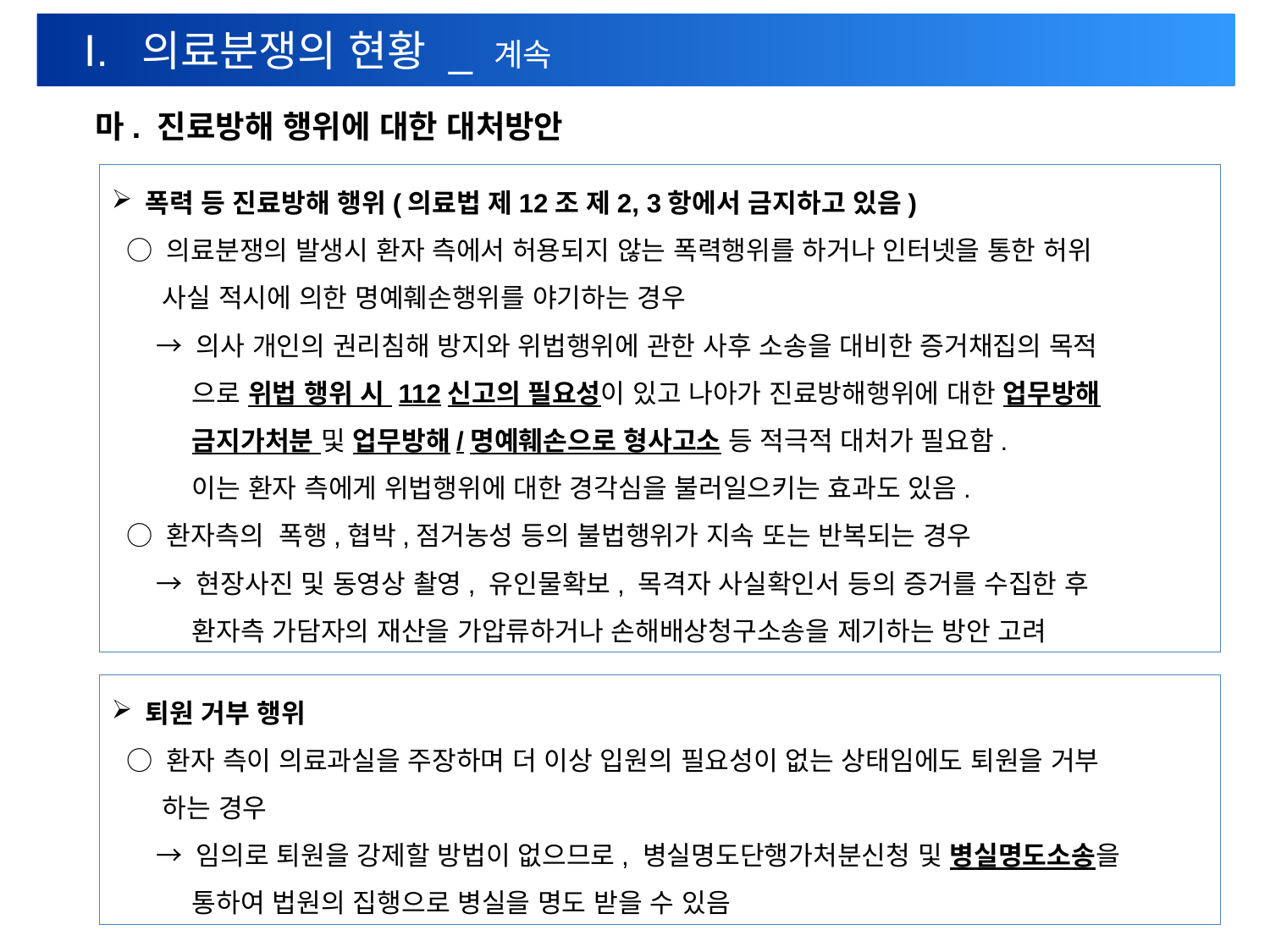

Ⅰ.  의료분쟁의 현황 _ 계속
마. 진료방해 행위에 대한 대처방안
 폭력 등 진료방해 행위(의료법 제12조 제2, 3항에서 금지하고 있음)
  ○ 의료분쟁의 발생시 환자 측에서 허용되지 않는 폭력행위를 하거나 인터넷을 통한 허위
      사실 적시에 의한 명예훼손행위를 야기하는 경우
      → 의사 개인의 권리침해 방지와 위법행위에 관한 사후 소송을 대비한 증거채집의 목적
          으로 위법 행위 시 112신고의 필요성이 있고 나아가 진료방해행위에 대한 업무방해
          금지가처분 및 업무방해/명예훼손으로 형사고소 등 적극적 대처가 필요함.
          이는 환자 측에게 위법행위에 대한 경각심을 불러일으키는 효과도 있음.
  ○ 환자측의  폭행,협박,점거농성 등의 불법행위가 지속 또는 반복되는 경우
      → 현장사진 및 동영상 촬영, 유인물확보, 목격자 사실확인서 등의 증거를 수집한 후
          환자측 가담자의 재산을 가압류하거나 손해배상청구소송을 제기하는 방안 고려
 퇴원 거부 행위
  ○ 환자 측이 의료과실을 주장하며 더 이상 입원의 필요성이 없는 상태임에도 퇴원을 거부
      하는 경우
      → 임의로 퇴원을 강제할 방법이 없으므로, 병실명도단행가처분신청 및 병실명도소송을
          통하여 법원의 집행으로 병실을 명도 받을 수 있음